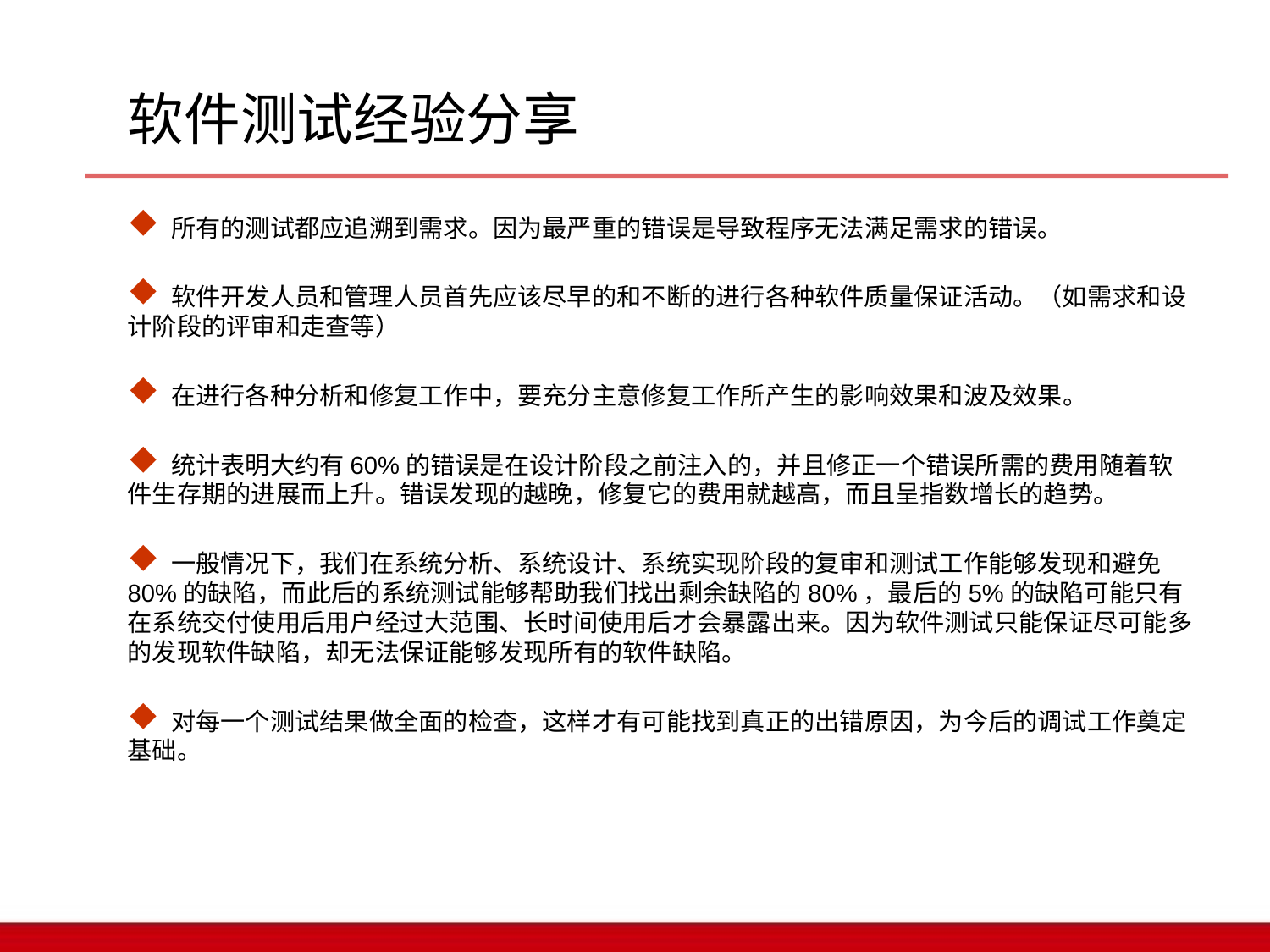

软件测试经验分享
 所有的测试都应追溯到需求。因为最严重的错误是导致程序无法满足需求的错误。

 软件开发人员和管理人员首先应该尽早的和不断的进行各种软件质量保证活动。（如需求和设计阶段的评审和走查等）

 在进行各种分析和修复工作中，要充分主意修复工作所产生的影响效果和波及效果。

 统计表明大约有60%的错误是在设计阶段之前注入的，并且修正一个错误所需的费用随着软件生存期的进展而上升。错误发现的越晚，修复它的费用就越高，而且呈指数增长的趋势。

 一般情况下，我们在系统分析、系统设计、系统实现阶段的复审和测试工作能够发现和避免80%的缺陷，而此后的系统测试能够帮助我们找出剩余缺陷的80%，最后的5%的缺陷可能只有在系统交付使用后用户经过大范围、长时间使用后才会暴露出来。因为软件测试只能保证尽可能多的发现软件缺陷，却无法保证能够发现所有的软件缺陷。

 对每一个测试结果做全面的检查，这样才有可能找到真正的出错原因，为今后的调试工作奠定基础。